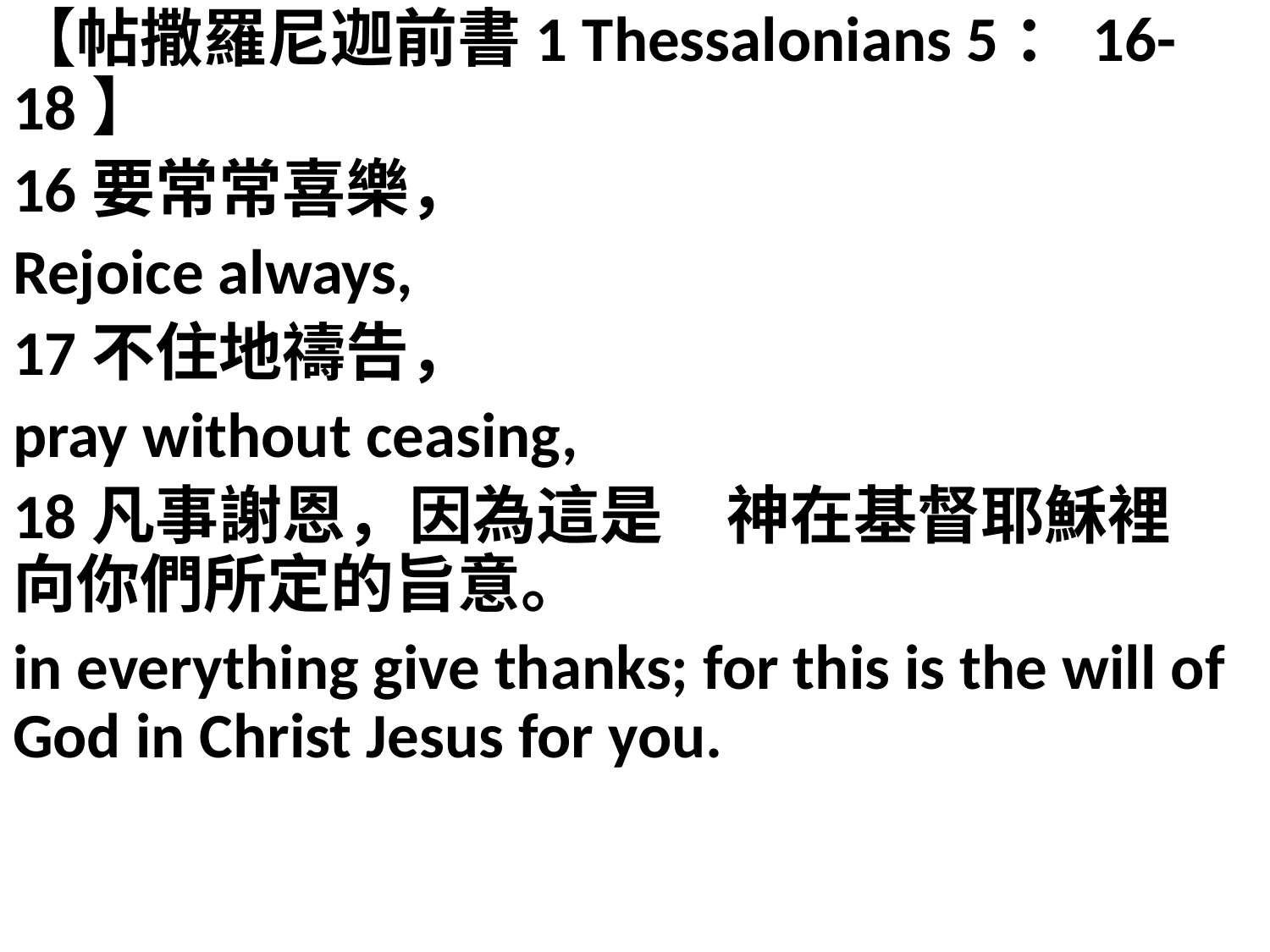

【帖撒羅尼迦前書1 Thessalonians 5：16-18】
16要常常喜樂，
Rejoice always,
17不住地禱告，
pray without ceasing,
18凡事謝恩，因為這是　神在基督耶穌裡向你們所定的旨意。
in everything give thanks; for this is the will of God in Christ Jesus for you.